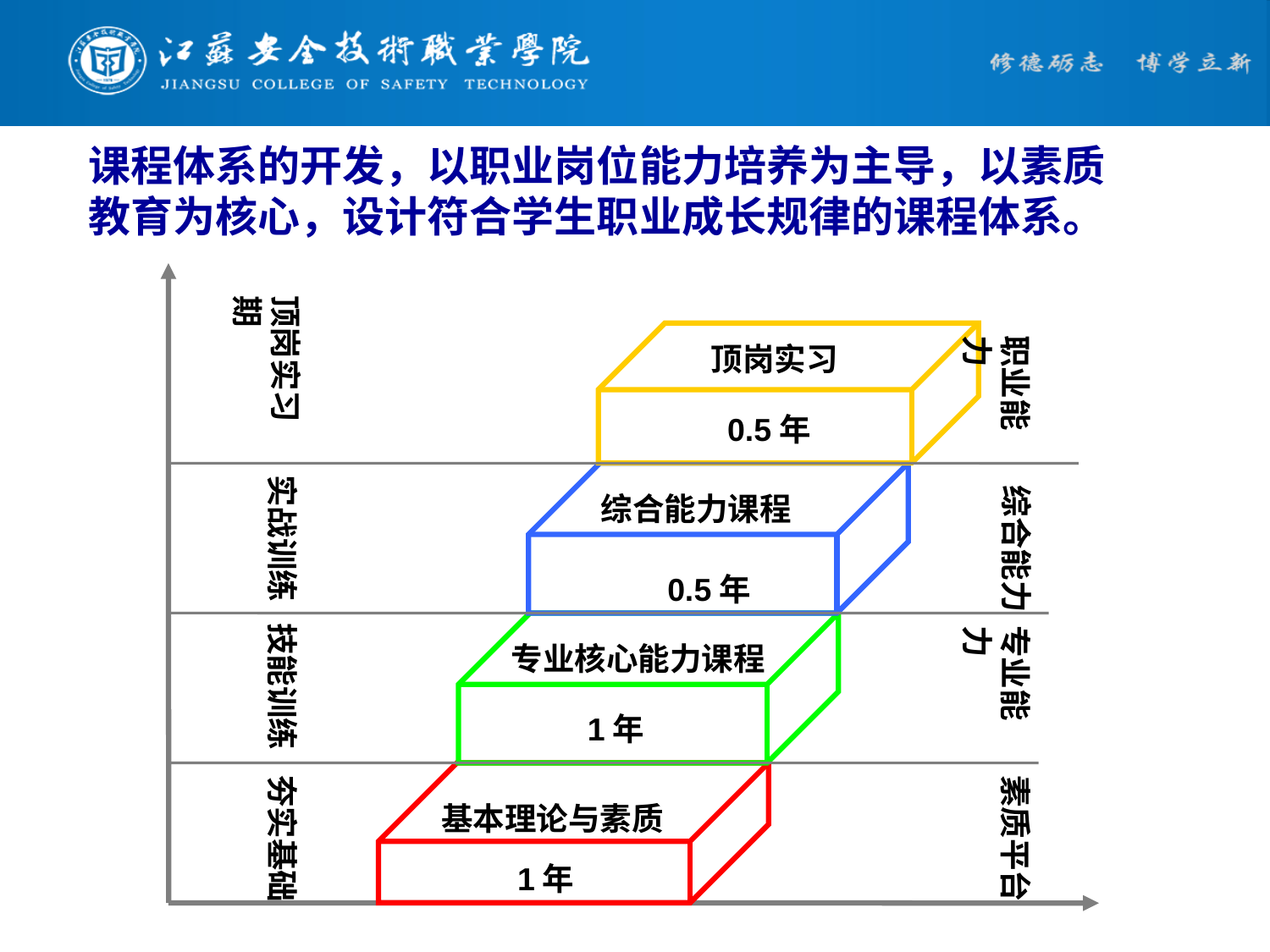

课程体系的开发，以职业岗位能力培养为主导，以素质教育为核心，设计符合学生职业成长规律的课程体系。

顶岗实习期

职业能力
顶岗实习
0.5年
实战训练

综合能力
综合能力课程
0.5年
技能训练

专业能力
专业核心能力课程
4

1年

夯实基础

素质平台

基本理论与素质
1年